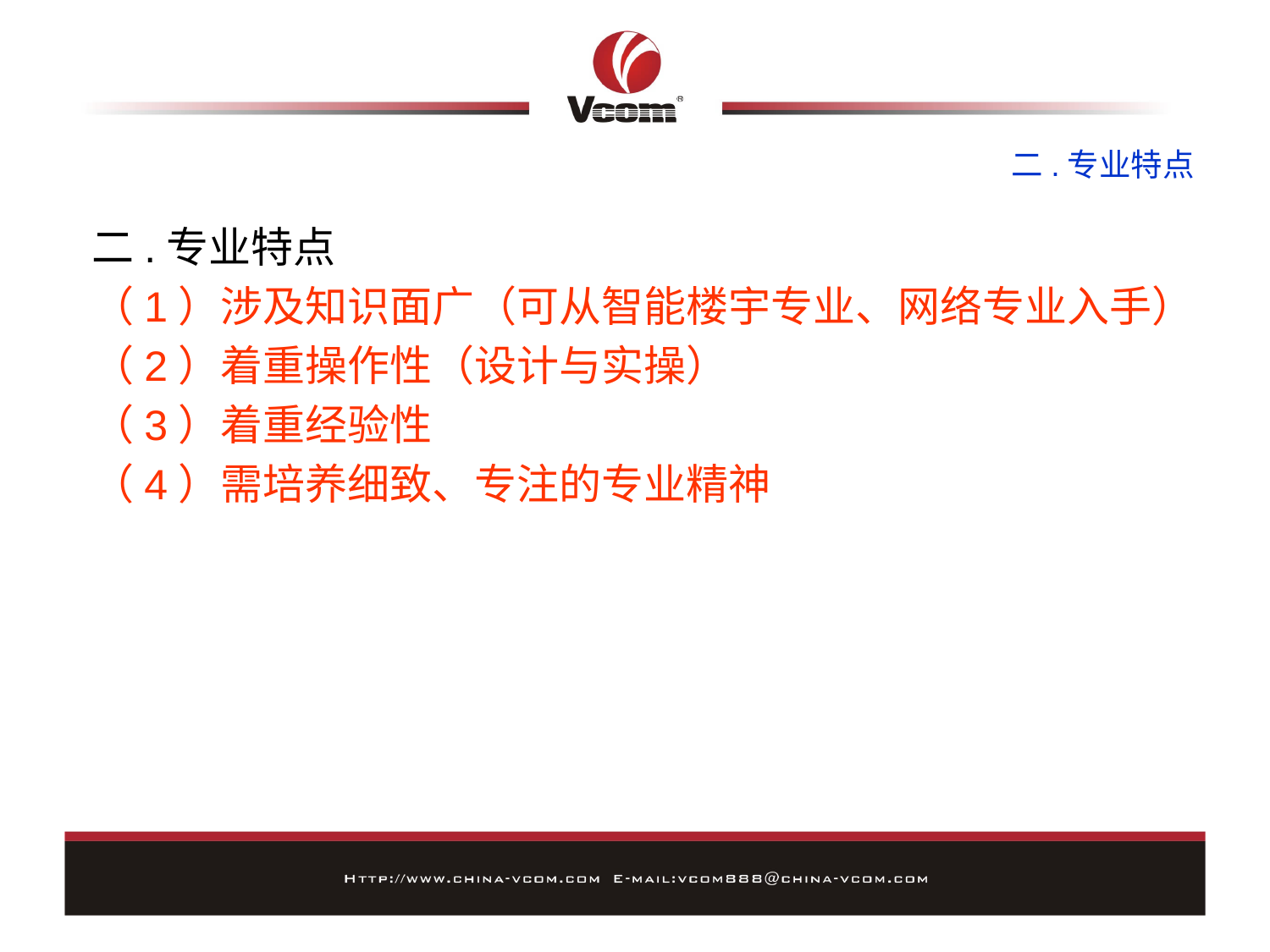

二.专业特点
二.专业特点
（1）涉及知识面广（可从智能楼宇专业、网络专业入手）
（2）着重操作性（设计与实操）
（3）着重经验性
（4）需培养细致、专注的专业精神